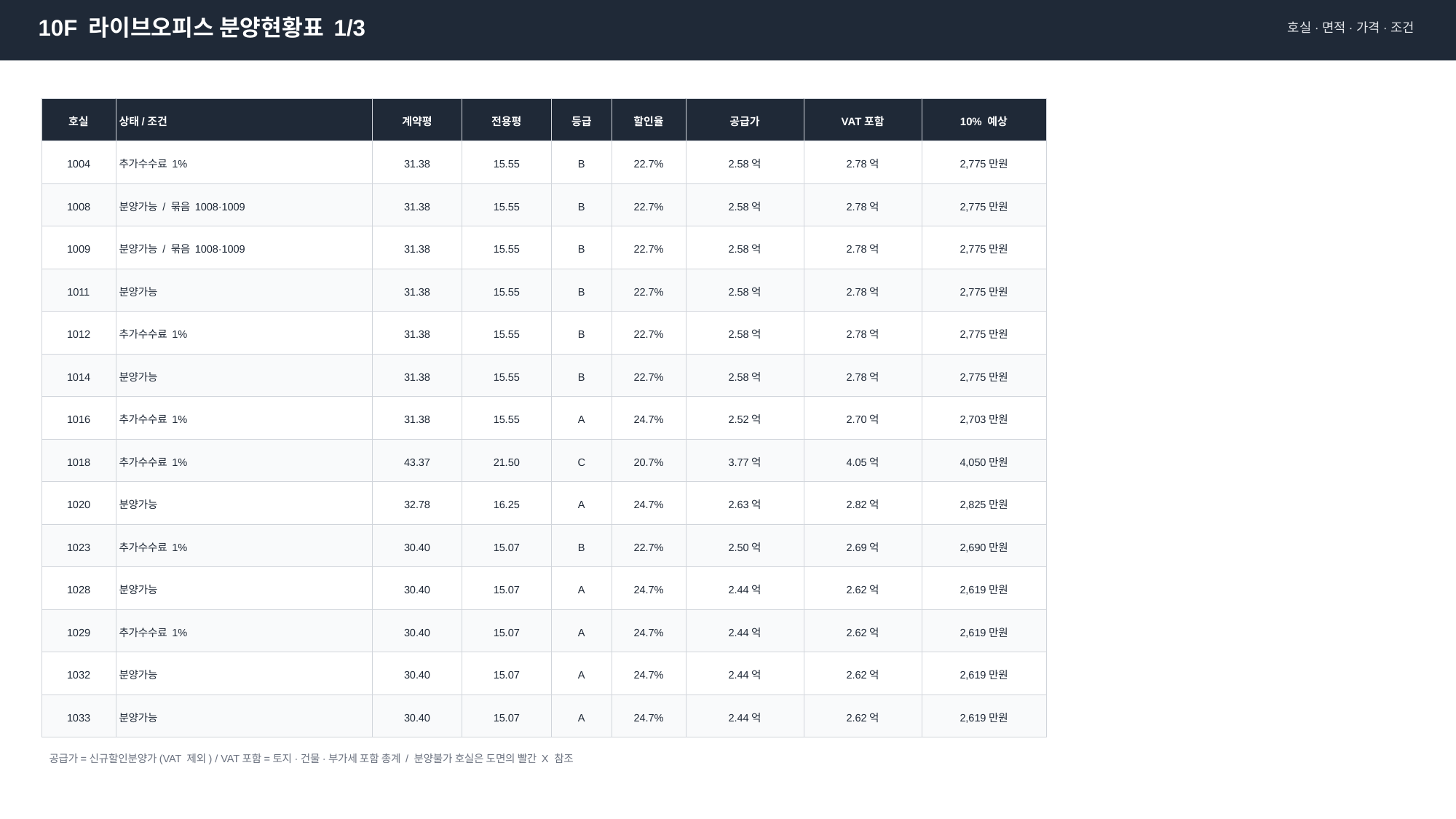

10F 라이브오피스 분양현황표 1/3
호실·면적·가격·조건

호실
상태/조건
계약평
전용평
등급
할인율
공급가
VAT포함
10% 예상

1004
추가수수료 1%
31.38
15.55
B
22.7%
2.58억
2.78억
2,775만원

1008
분양가능 / 묶음 1008·1009
31.38
15.55
B
22.7%
2.58억
2.78억
2,775만원

1009
분양가능 / 묶음 1008·1009
31.38
15.55
B
22.7%
2.58억
2.78억
2,775만원

1011
분양가능
31.38
15.55
B
22.7%
2.58억
2.78억
2,775만원

1012
추가수수료 1%
31.38
15.55
B
22.7%
2.58억
2.78억
2,775만원

1014
분양가능
31.38
15.55
B
22.7%
2.58억
2.78억
2,775만원

1016
추가수수료 1%
31.38
15.55
A
24.7%
2.52억
2.70억
2,703만원

1018
추가수수료 1%
43.37
21.50
C
20.7%
3.77억
4.05억
4,050만원

1020
분양가능
32.78
16.25
A
24.7%
2.63억
2.82억
2,825만원

1023
추가수수료 1%
30.40
15.07
B
22.7%
2.50억
2.69억
2,690만원

1028
분양가능
30.40
15.07
A
24.7%
2.44억
2.62억
2,619만원

1029
추가수수료 1%
30.40
15.07
A
24.7%
2.44억
2.62억
2,619만원

1032
분양가능
30.40
15.07
A
24.7%
2.44억
2.62억
2,619만원

1033
분양가능
30.40
15.07
A
24.7%
2.44억
2.62억
2,619만원
공급가=신규할인분양가(VAT 제외) / VAT포함=토지·건물·부가세 포함 총계 / 분양불가 호실은 도면의 빨간 X 참조